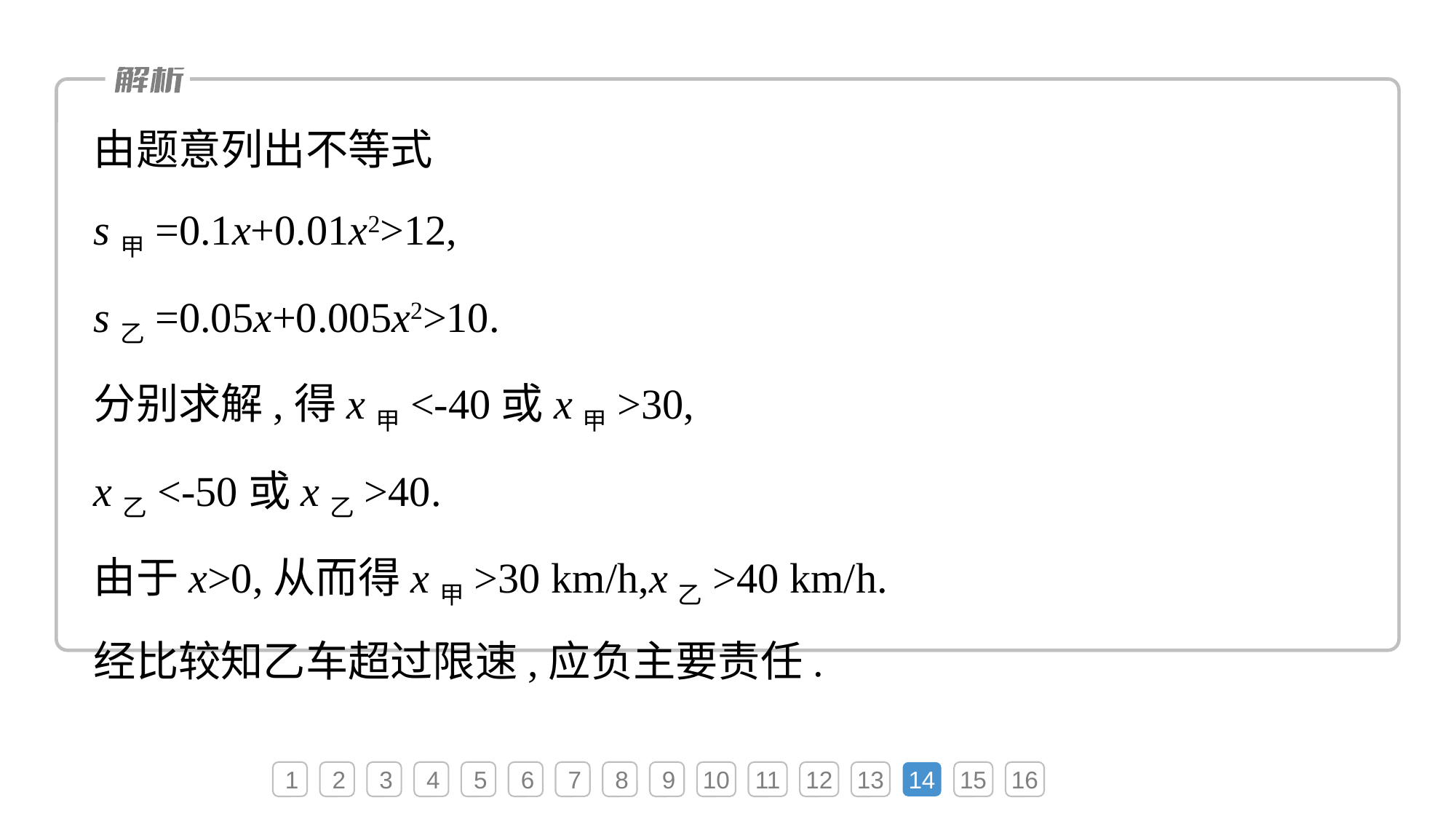

由题意列出不等式
s甲=0.1x+0.01x2>12,
s乙=0.05x+0.005x2>10.
分别求解,得x甲<-40或x甲>30,
x乙<-50或x乙>40.
由于x>0,从而得x甲>30 km/h,x乙>40 km/h.
经比较知乙车超过限速,应负主要责任.
1
2
3
4
5
6
7
8
9
10
11
12
13
14
15
16